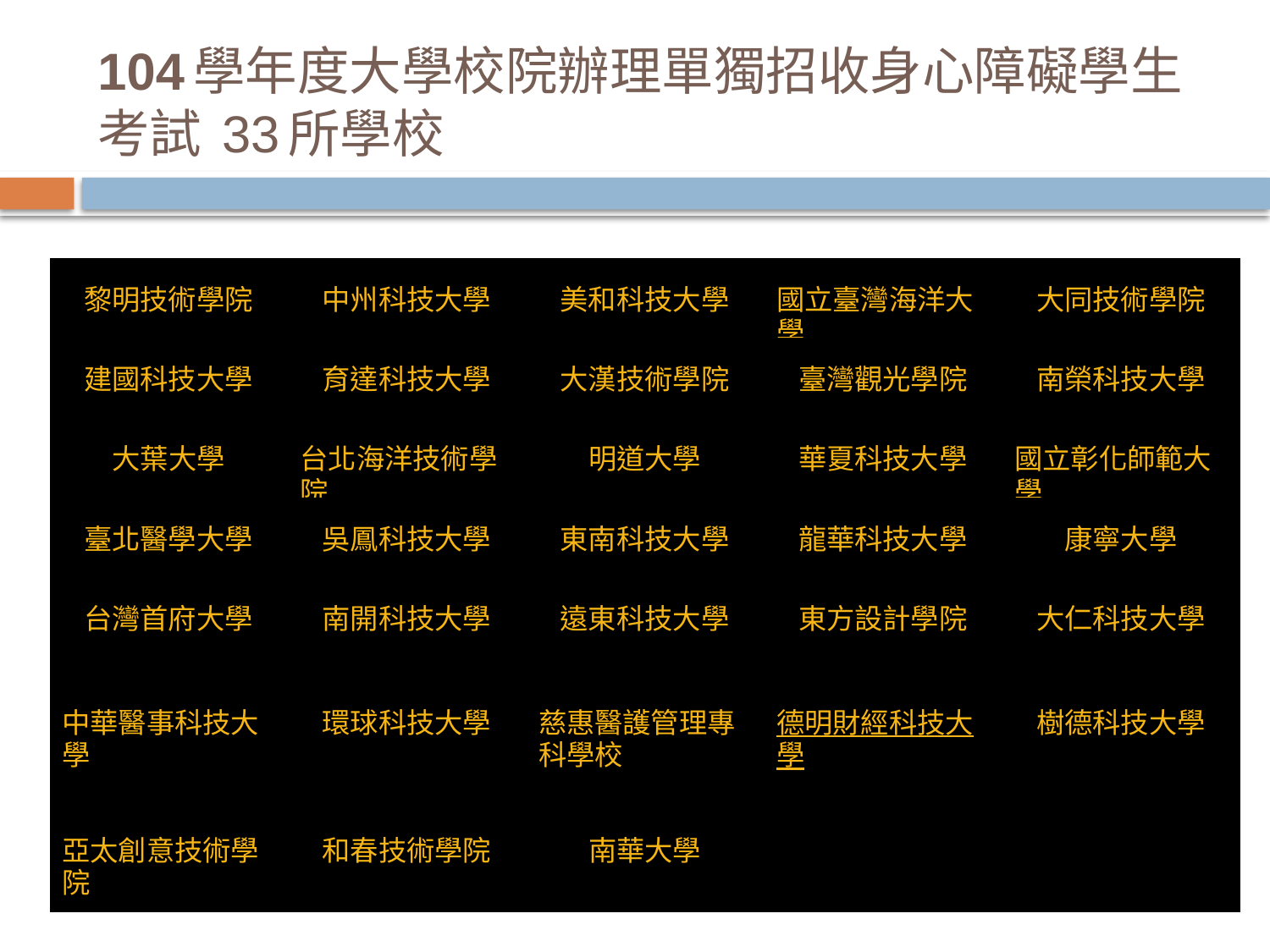

# 104學年度大學校院辦理單獨招收身心障礙學生考試 33所學校
| 黎明技術學院 | 中州科技大學 | 美和科技大學 | 國立臺灣海洋大學 | 大同技術學院 |
| --- | --- | --- | --- | --- |
| 建國科技大學 | 育達科技大學 | 大漢技術學院 | 臺灣觀光學院 | 南榮科技大學 |
| 大葉大學 | 台北海洋技術學院 | 明道大學 | 華夏科技大學 | 國立彰化師範大學 |
| 臺北醫學大學 | 吳鳳科技大學 | 東南科技大學 | 龍華科技大學 | 康寧大學 |
| 台灣首府大學 | 南開科技大學 | 遠東科技大學 | 東方設計學院 | 大仁科技大學 |
| 中華醫事科技大學 | 環球科技大學 | 慈惠醫護管理專科學校 | 德明財經科技大學 | 樹德科技大學 |
| 亞太創意技術學院 | 和春技術學院 | 南華大學 |  |  |